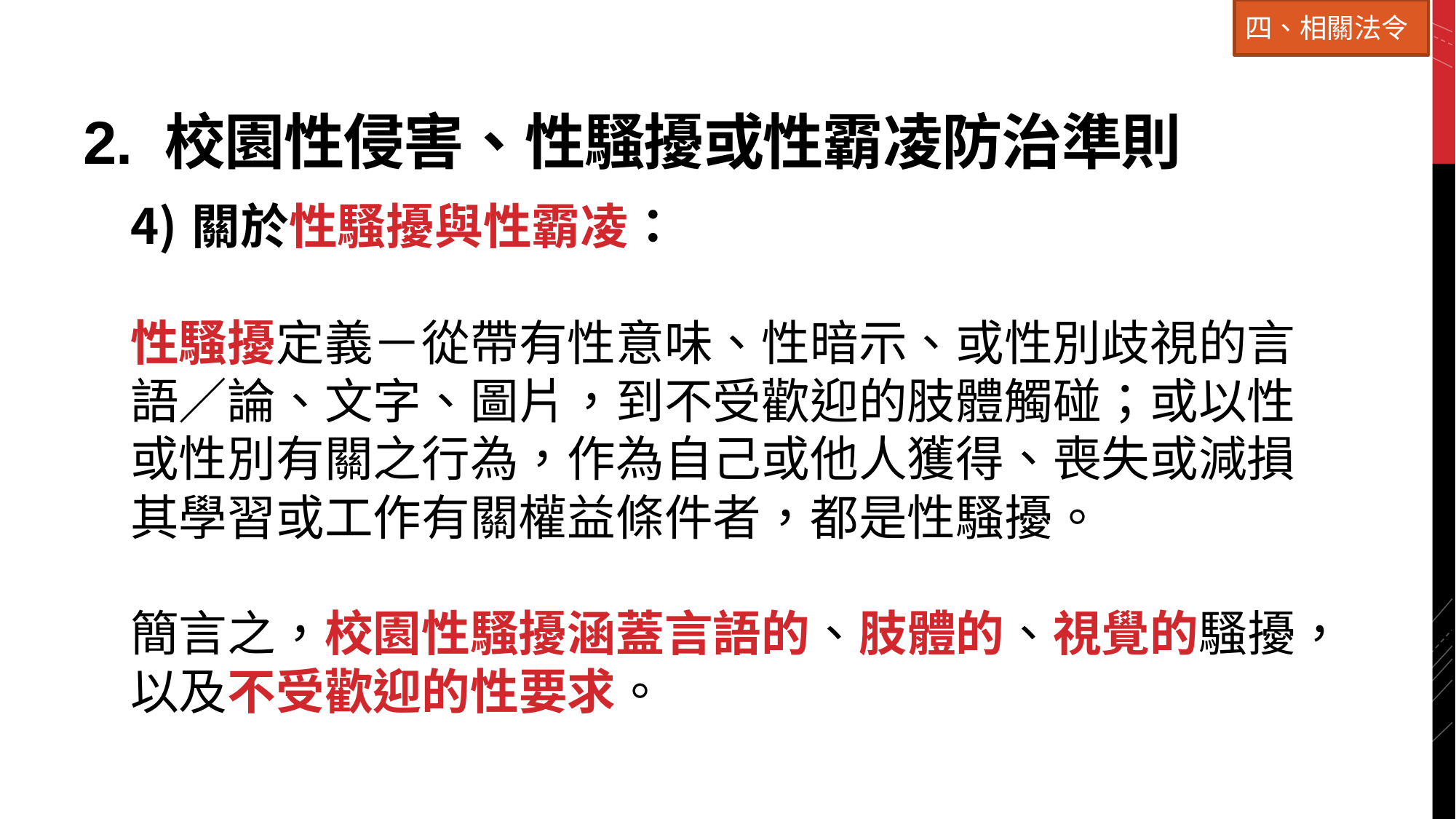

四、相關法令
# 2. 校園性侵害、性騷擾或性霸凌防治準則
關於性騷擾與性霸凌：

性騷擾定義－從帶有性意味、性暗示、或性別歧視的言語／論、文字、圖片，到不受歡迎的肢體觸碰；或以性或性別有關之行為，作為自己或他人獲得、喪失或減損其學習或工作有關權益條件者，都是性騷擾。

簡言之，校園性騷擾涵蓋言語的、肢體的、視覺的騷擾，以及不受歡迎的性要求。